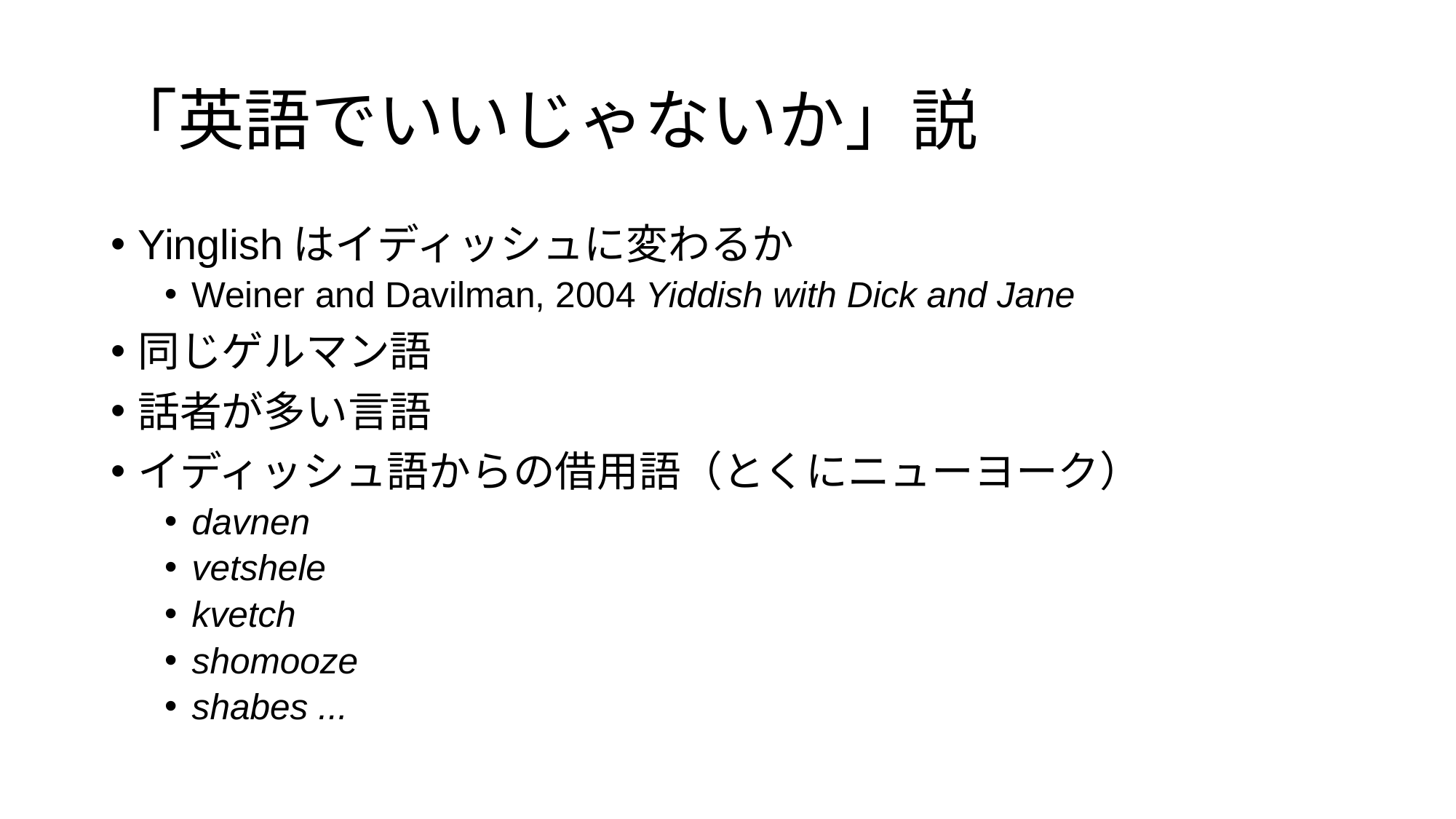

# 「英語でいいじゃないか」説
Yinglishはイディッシュに変わるか
Weiner and Davilman, 2004 Yiddish with Dick and Jane
同じゲルマン語
話者が多い言語
イディッシュ語からの借用語（とくにニューヨーク）
davnen
vetshele
kvetch
shomooze
shabes ...